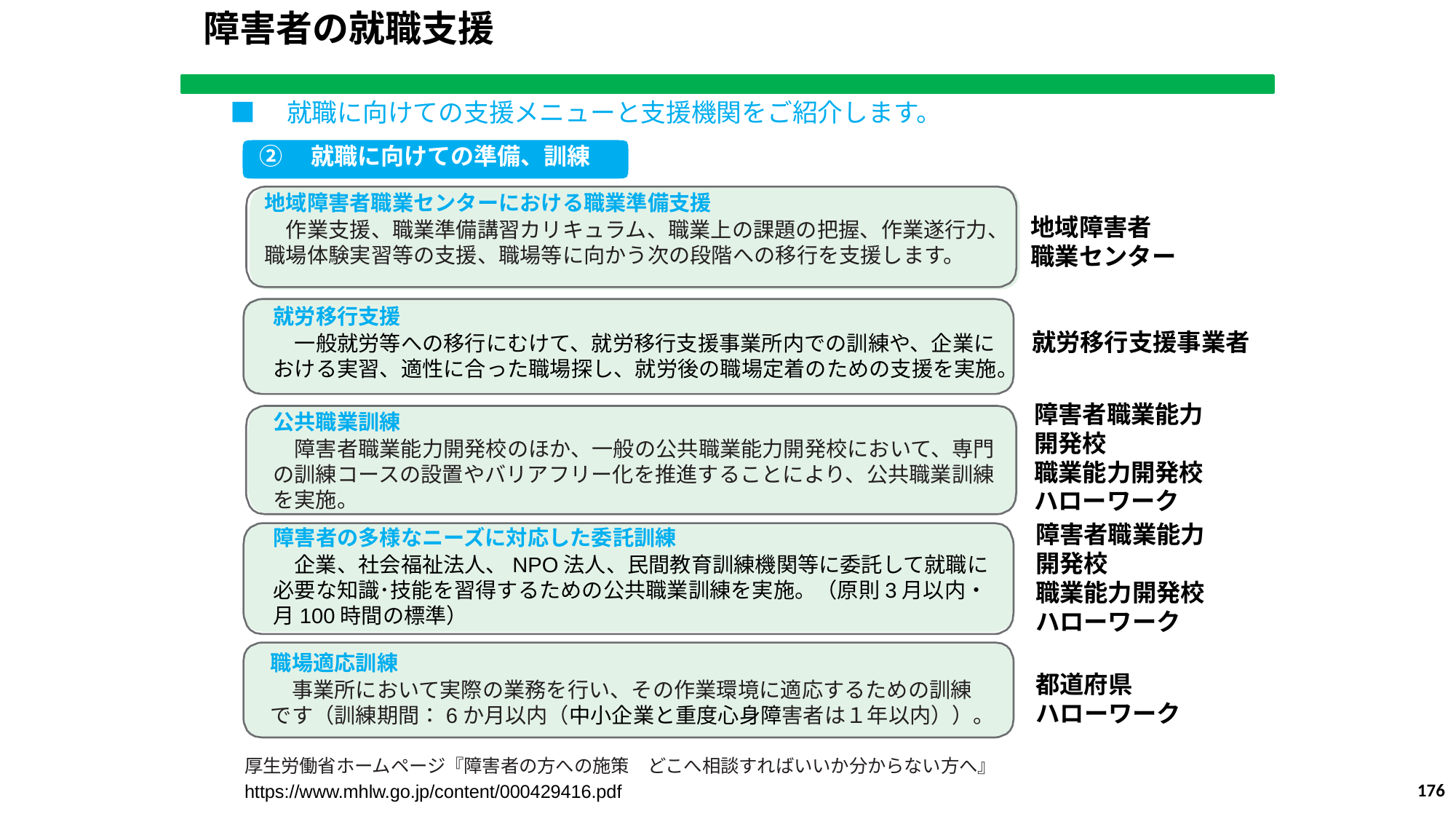

障害者の就職支援

■　就職に向けての支援メニューと支援機関をご紹介します。
②　就職に向けての準備、訓練

地域障害者職業センターにおける職業準備支援
　作業支援、職業準備講習カリキュラム、職業上の課題の把握、作業遂行力、職場体験実習等の支援、職場等に向かう次の段階への移行を支援します。
地域障害者
職業センター

就労移行支援
　一般就労等への移行にむけて、就労移行支援事業所内での訓練や、企業における実習、適性に合った職場探し、就労後の職場定着のための支援を実施。
就労移行支援事業者
障害者職業能力
開発校
職業能力開発校
ハローワーク

公共職業訓練
　障害者職業能力開発校のほか、一般の公共職業能力開発校において、専門の訓練コースの設置やバリアフリー化を推進することにより、公共職業訓練を実施。
障害者職業能力
開発校
職業能力開発校
ハローワーク
障害者の多様なニーズに対応した委託訓練
　企業、社会福祉法人、NPO法人、民間教育訓練機関等に委託して就職に必要な知識･技能を習得するための公共職業訓練を実施。（原則3月以内・月100時間の標準）

職場適応訓練
　事業所において実際の業務を行い、その作業環境に適応するための訓練です（訓練期間：6か月以内（中小企業と重度心身障害者は１年以内））。
都道府県
ハローワーク
厚生労働省ホームページ『障害者の方への施策　どこへ相談すればいいか分からない方へ』
https://www.mhlw.go.jp/content/000429416.pdf
176